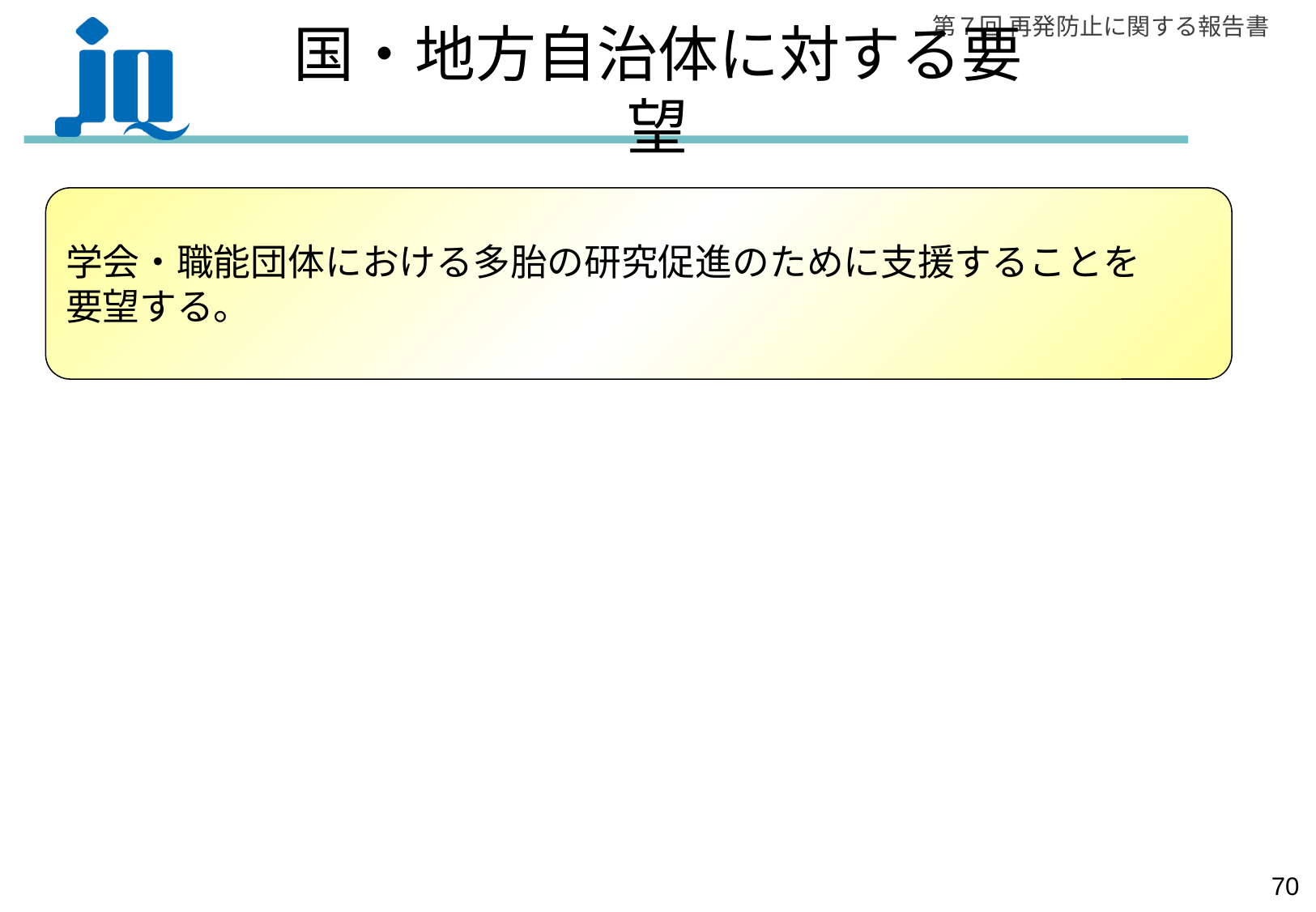

# 国・地方自治体に対する要望
学会・職能団体における多胎の研究促進のために支援することを
要望する。
70